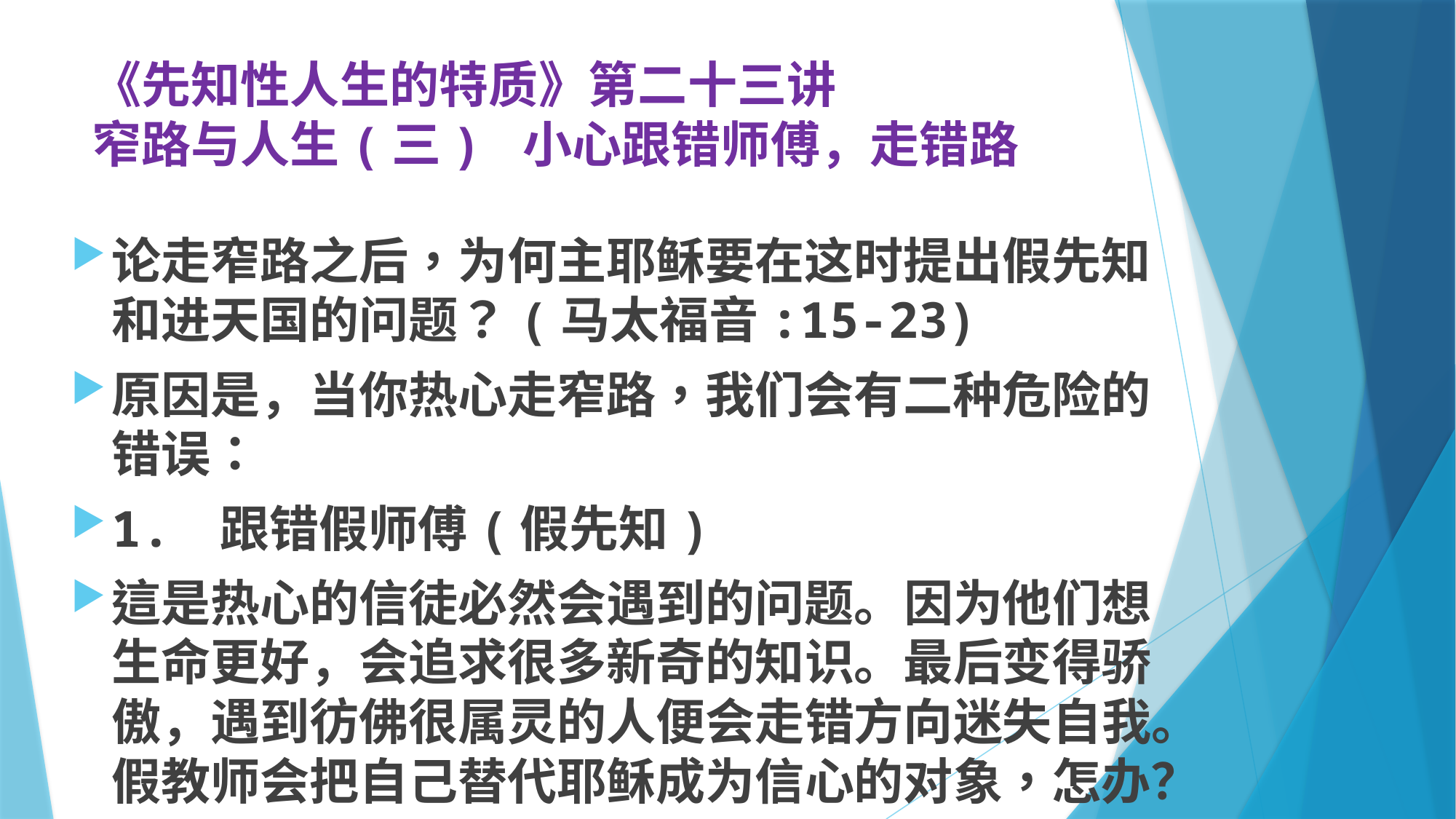

# 《先知性人生的特质》第二十三讲 窄路与人生(三) 小心跟错师傅，走错路
论走窄路之后，为何主耶稣要在这时提出假先知和进天国的问题？(马太福音:15-23)
原因是，当你热心走窄路，我们会有二种危险的错误：
1.	跟错假师傅(假先知)
這是热心的信徒必然会遇到的问题。因为他们想生命更好，会追求很多新奇的知识。最后变得骄傲，遇到彷佛很属灵的人便会走错方向迷失自我。假教师会把自己替代耶稣成为信心的对象，怎办？